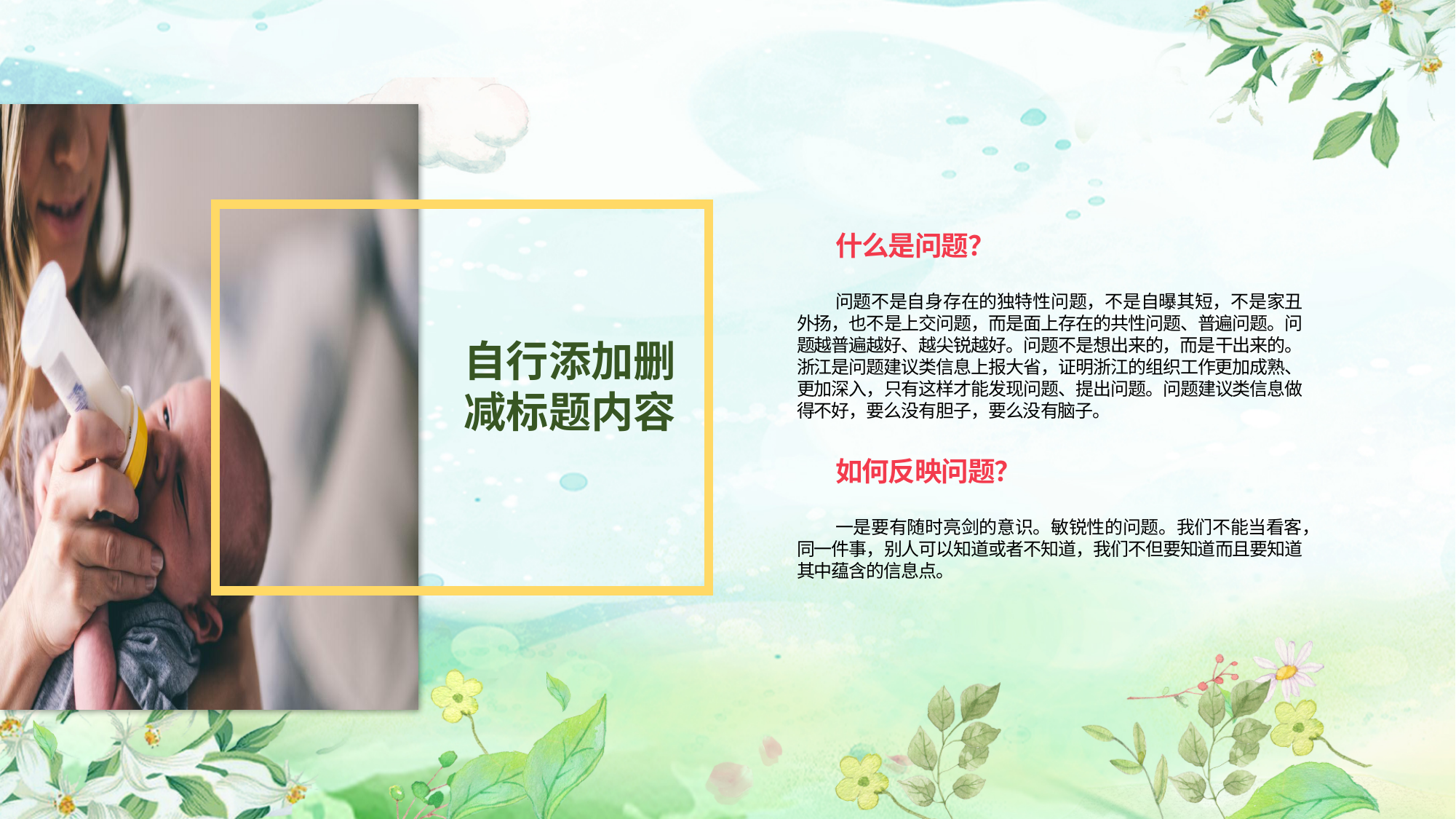

什么是问题？

问题不是自身存在的独特性问题，不是自曝其短，不是家丑外扬，也不是上交问题，而是面上存在的共性问题、普遍问题。问题越普遍越好、越尖锐越好。问题不是想出来的，而是干出来的。浙江是问题建议类信息上报大省，证明浙江的组织工作更加成熟、更加深入，只有这样才能发现问题、提出问题。问题建议类信息做得不好，要么没有胆子，要么没有脑子。

如何反映问题？

一是要有随时亮剑的意识。敏锐性的问题。我们不能当看客，同一件事，别人可以知道或者不知道，我们不但要知道而且要知道其中蕴含的信息点。
自行添加删减标题内容